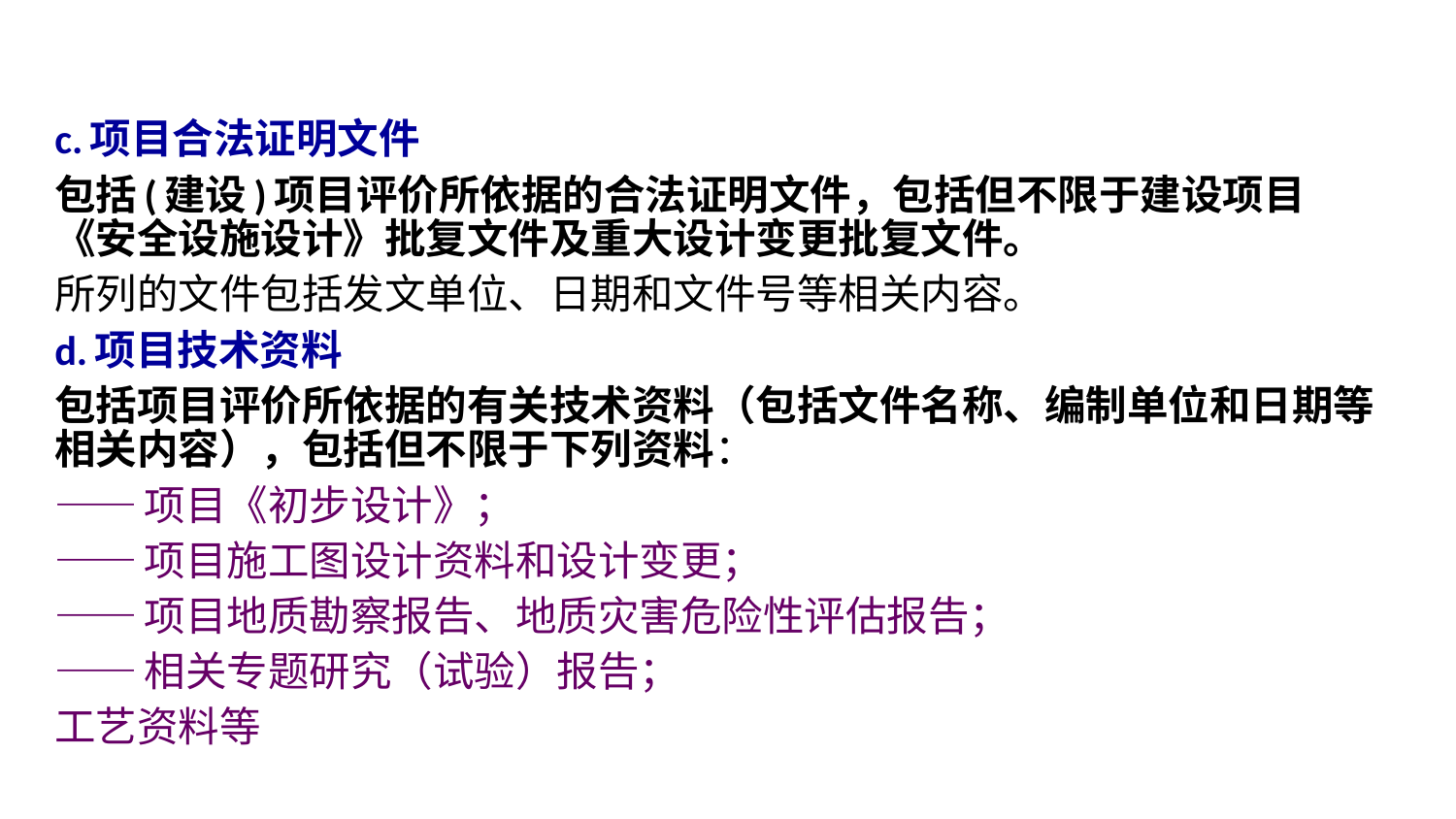

c.项目合法证明文件
包括(建设)项目评价所依据的合法证明文件，包括但不限于建设项目《安全设施设计》批复文件及重大设计变更批复文件。
所列的文件包括发文单位、日期和文件号等相关内容。
d.项目技术资料
包括项目评价所依据的有关技术资料（包括文件名称、编制单位和日期等相关内容），包括但不限于下列资料：
——项目《初步设计》；
——项目施工图设计资料和设计变更；
——项目地质勘察报告、地质灾害危险性评估报告；
——相关专题研究（试验）报告；
工艺资料等